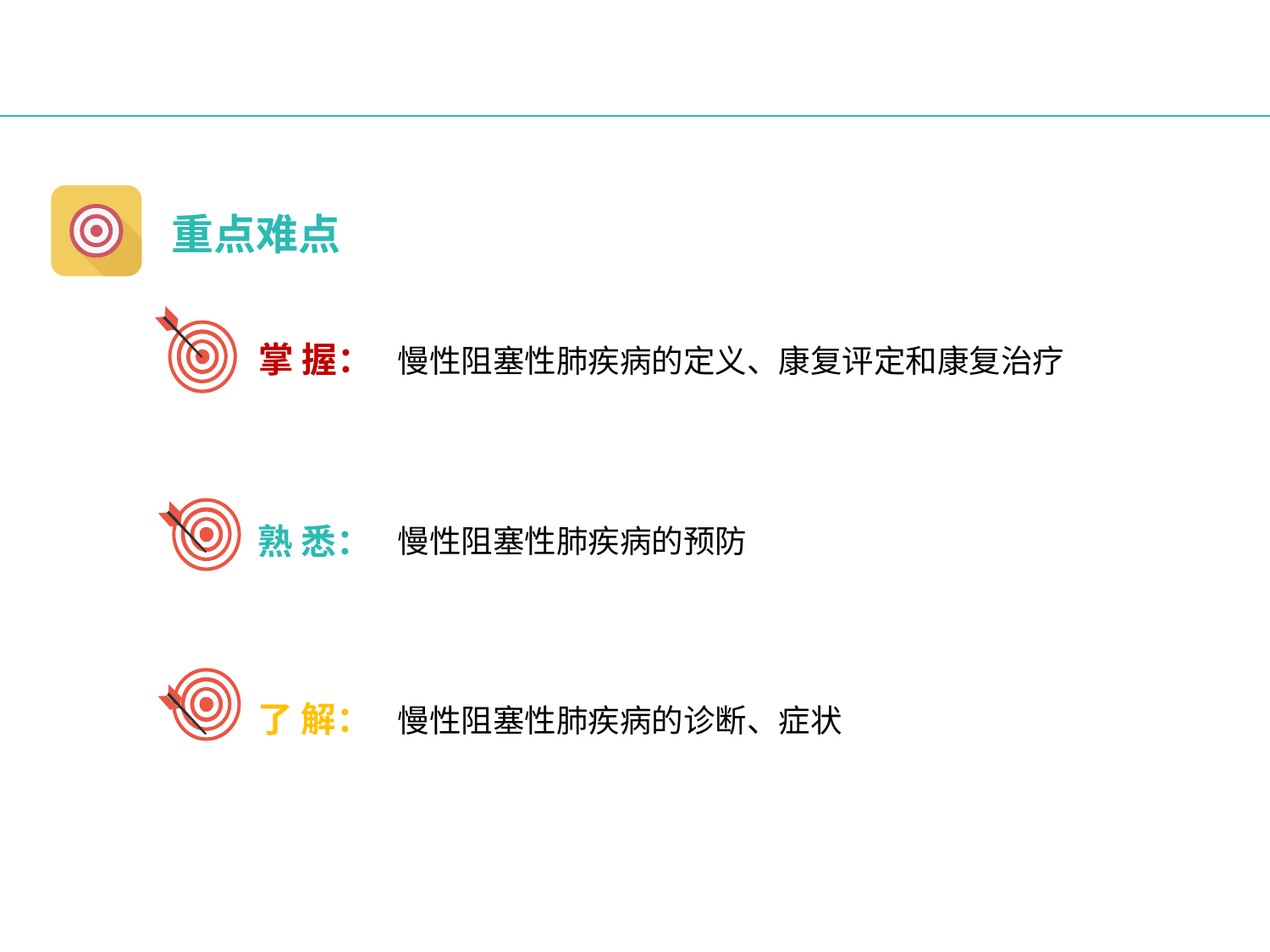

掌 握：
慢性阻塞性肺疾病的定义、康复评定和康复治疗

熟 悉：
慢性阻塞性肺疾病的预防

了 解：
慢性阻塞性肺疾病的诊断、症状